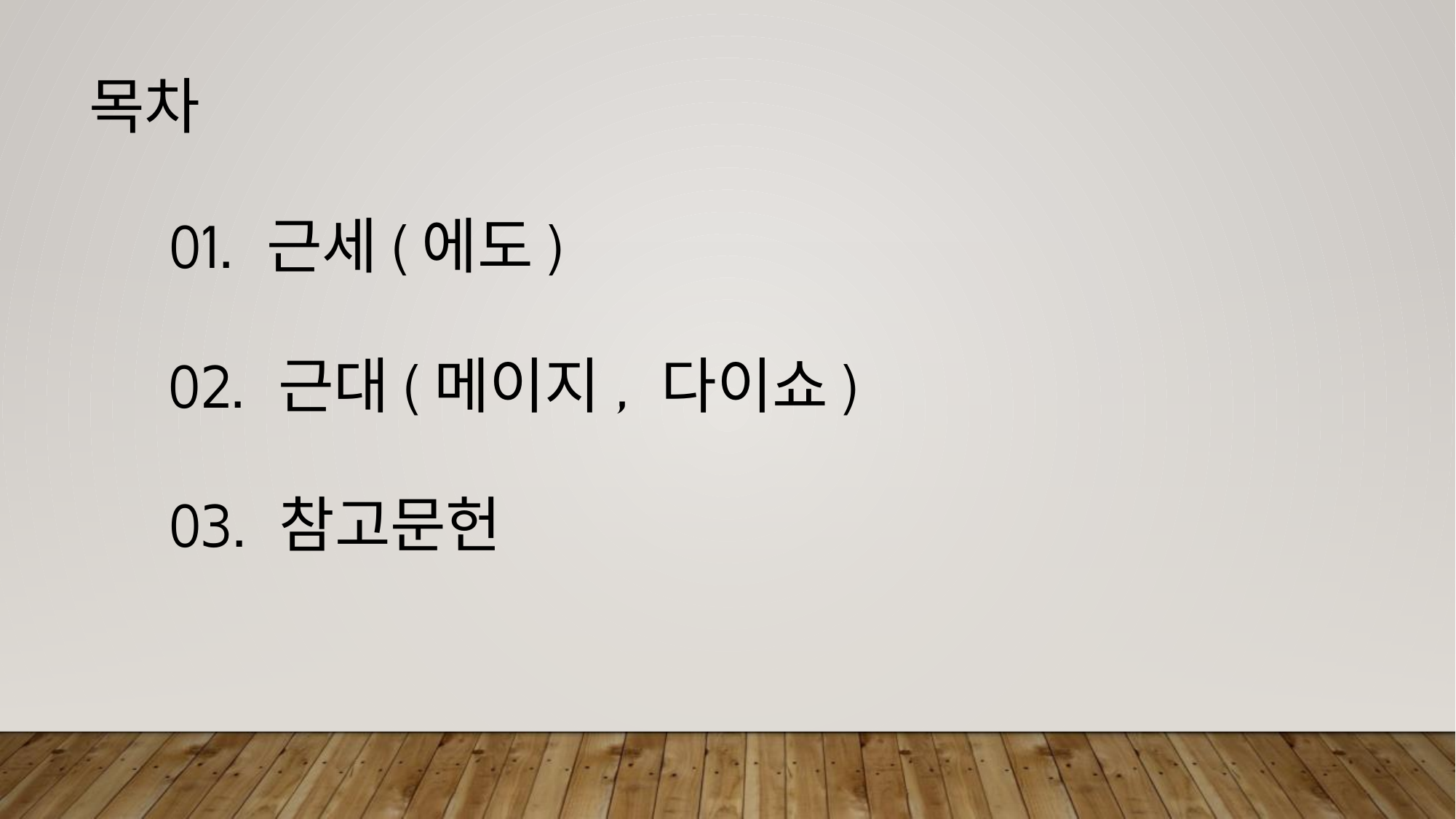

목차
01. 근세(에도)
02. 근대(메이지, 다이쇼)
03. 참고문헌